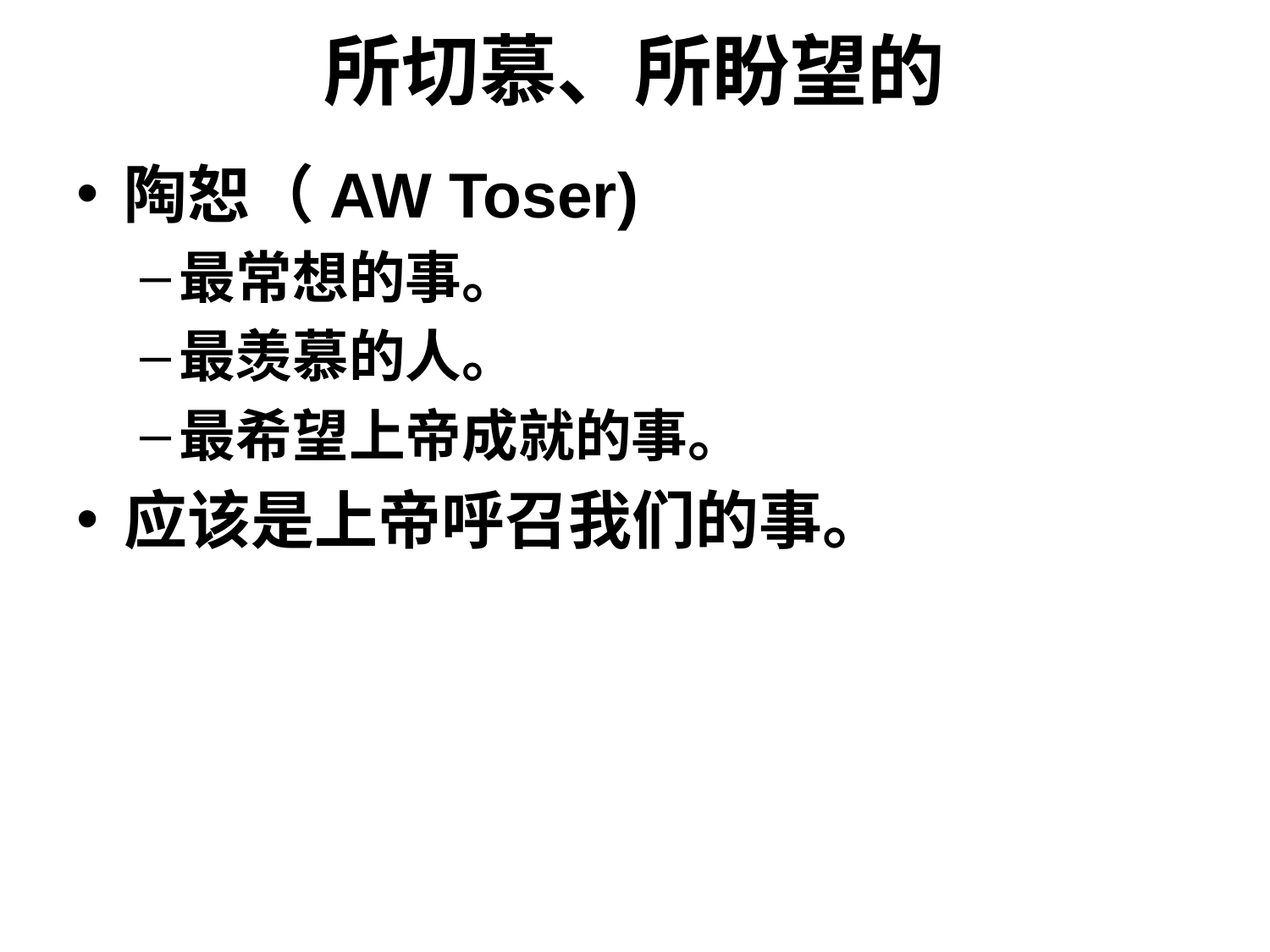

# 所切慕、所盼望的
陶恕（AW Toser)
最常想的事。
最羡慕的人。
最希望上帝成就的事。
应该是上帝呼召我们的事。